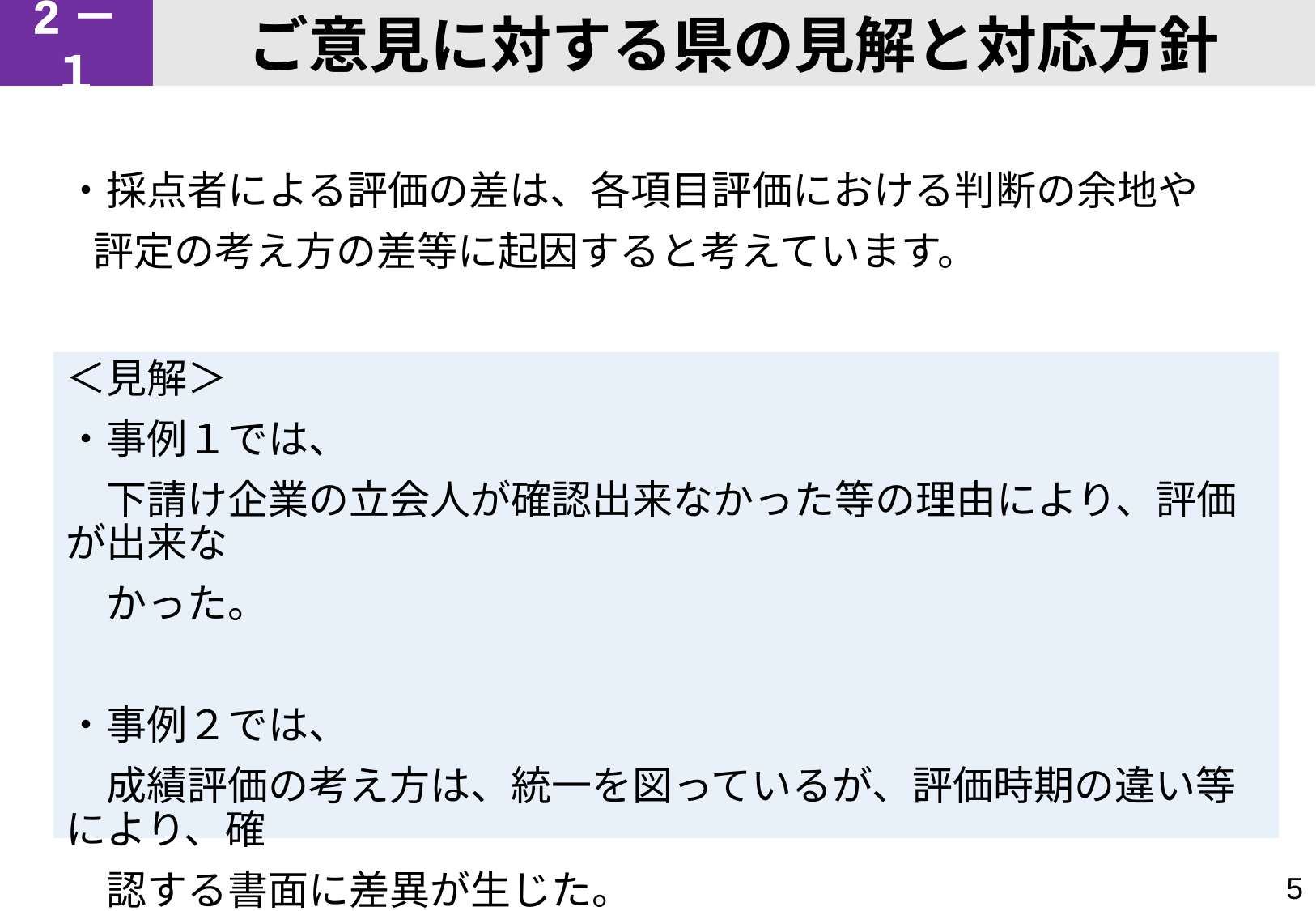

2－１
ご意見に対する県の見解と対応方針
・採点者による評価の差は、各項目評価における判断の余地や
  評定の考え方の差等に起因すると考えています。
＜見解＞
・事例１では、
　下請け企業の立会人が確認出来なかった等の理由により、評価が出来な
　かった。

・事例２では、
　成績評価の考え方は、統一を図っているが、評価時期の違い等により、確
　認する書面に差異が生じた。

5